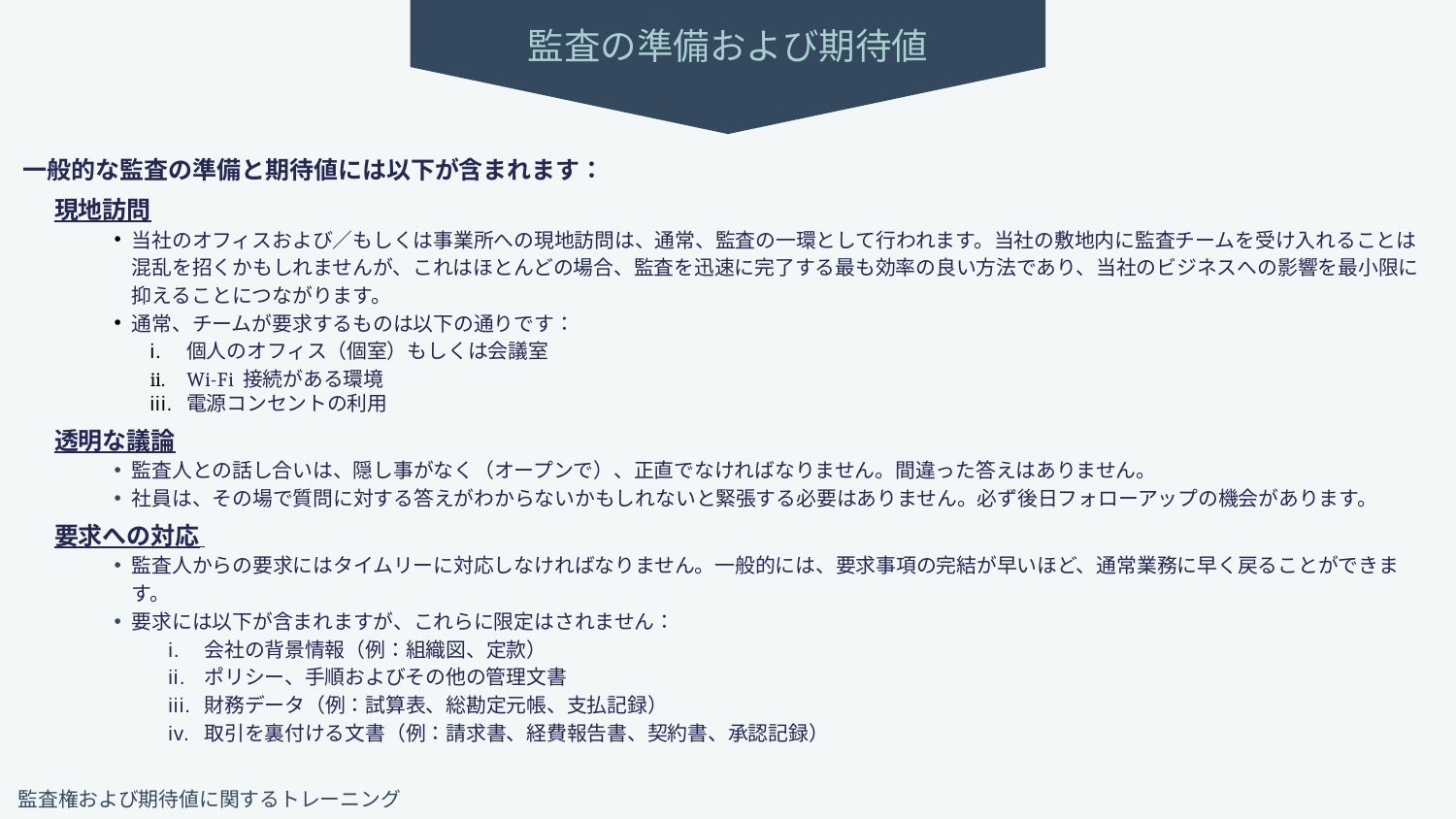

監査の準備および期待値
一般的な監査の準備と期待値には以下が含まれます：
現地訪問
当社のオフィスおよび／もしくは事業所への現地訪問は、通常、監査の一環として行われます。当社の敷地内に監査チームを受け入れることは混乱を招くかもしれませんが、これはほとんどの場合、監査を迅速に完了する最も効率の良い方法であり、当社のビジネスへの影響を最小限に抑えることにつながります。
通常、チームが要求するものは以下の通りです：
個人のオフィス（個室）もしくは会議室
Wi-Fi 接続がある環境
電源コンセントの利用
透明な議論
監査人との話し合いは、隠し事がなく（オープンで）、正直でなければなりません。間違った答えはありません。
社員は、その場で質問に対する答えがわからないかもしれないと緊張する必要はありません。必ず後日フォローアップの機会があります。
要求への対応
監査人からの要求にはタイムリーに対応しなければなりません。一般的には、要求事項の完結が早いほど、通常業務に早く戻ることができます。
要求には以下が含まれますが、これらに限定はされません：
会社の背景情報（例：組織図、定款）
ポリシー、手順およびその他の管理文書
財務データ（例：試算表、総勘定元帳、支払記録）
取引を裏付ける文書（例：請求書、経費報告書、契約書、承認記録）